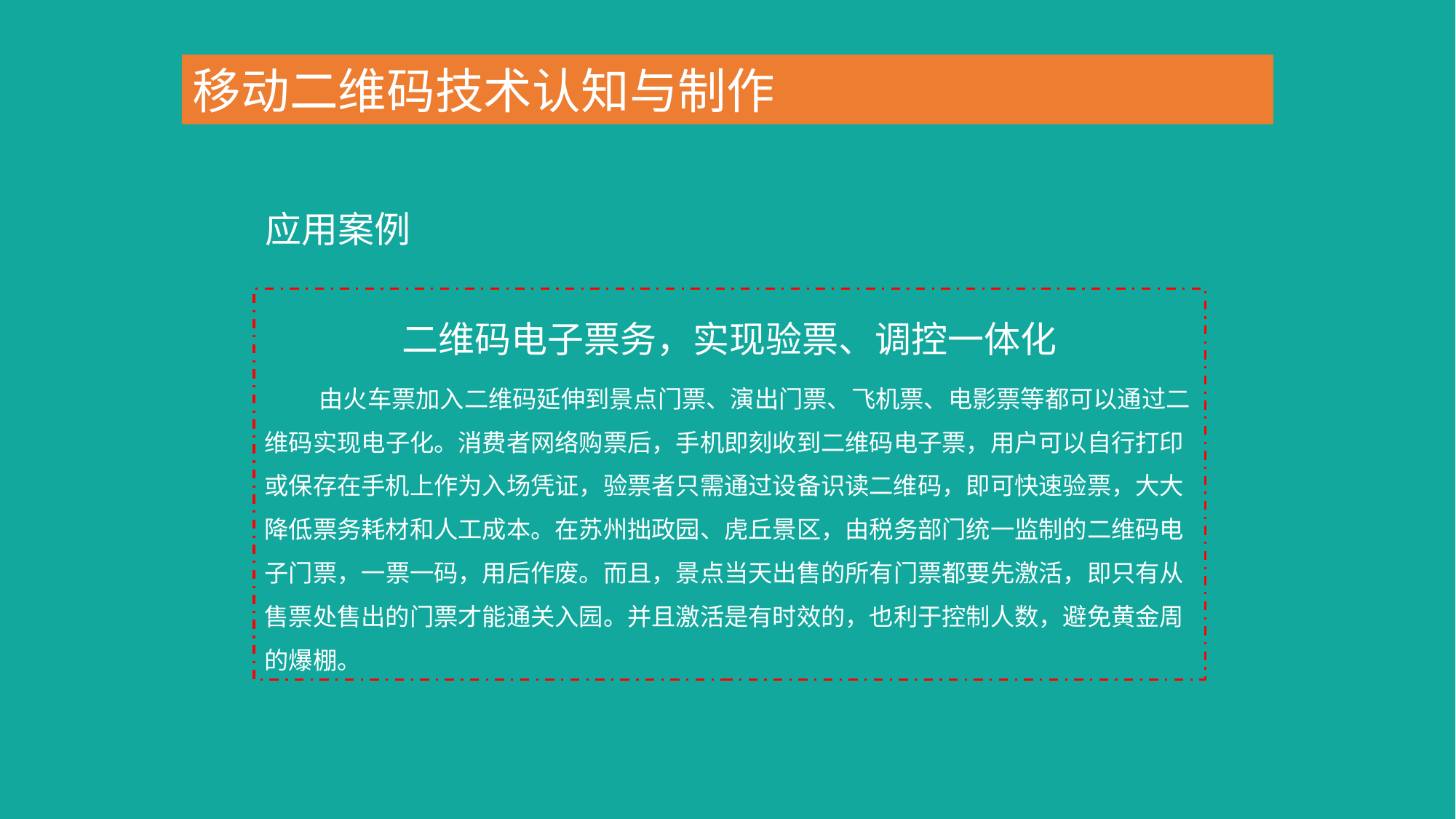

移动二维码技术认知与制作
应用案例
二维码电子票务，实现验票、调控一体化
由火车票加入二维码延伸到景点门票、演出门票、飞机票、电影票等都可以通过二维码实现电子化。消费者网络购票后，手机即刻收到二维码电子票，用户可以自行打印或保存在手机上作为入场凭证，验票者只需通过设备识读二维码，即可快速验票，大大降低票务耗材和人工成本。在苏州拙政园、虎丘景区，由税务部门统一监制的二维码电子门票，一票一码，用后作废。而且，景点当天出售的所有门票都要先激活，即只有从售票处售出的门票才能通关入园。并且激活是有时效的，也利于控制人数，避免黄金周的爆棚。